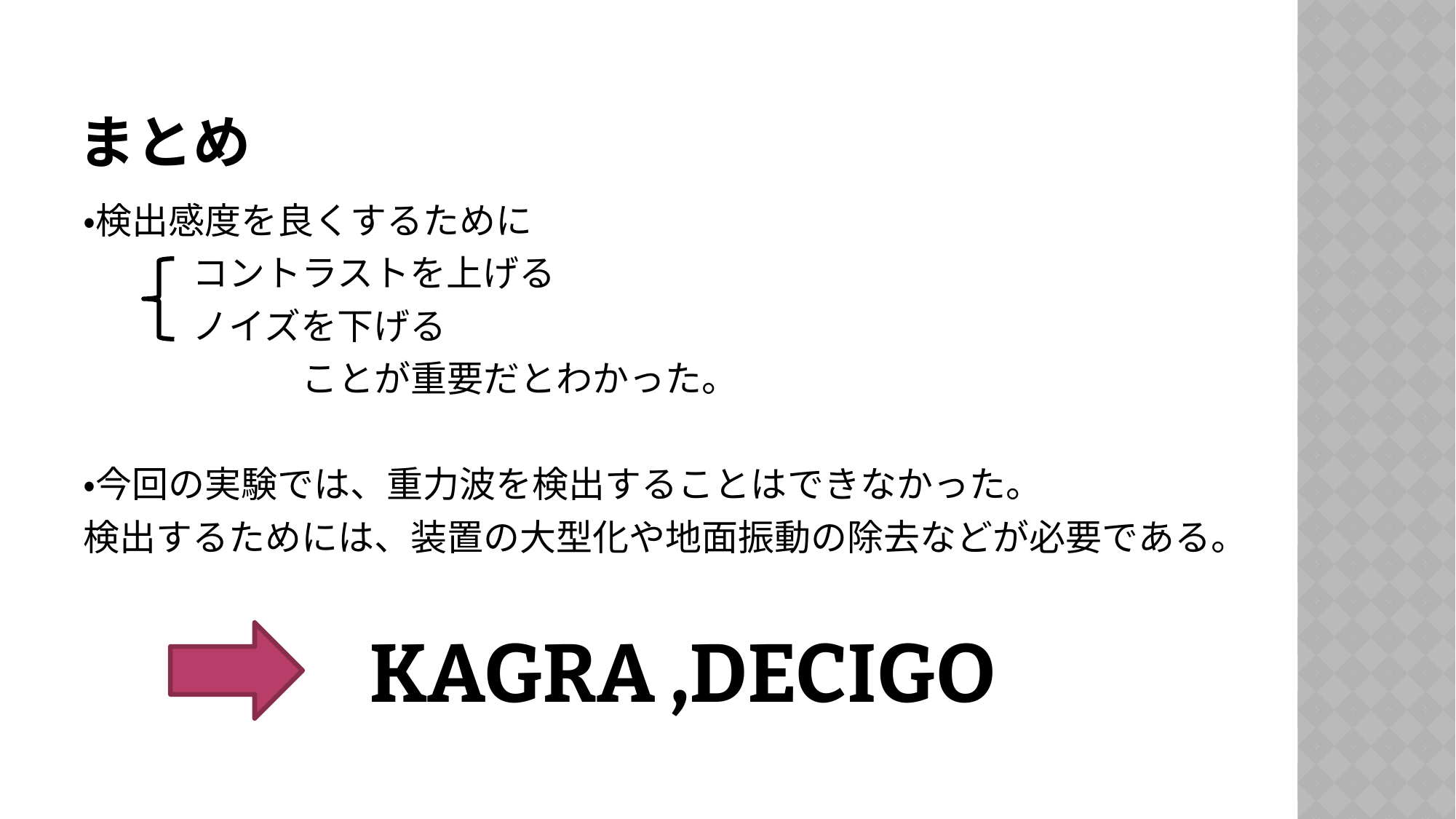

# まとめ
・検出感度を良くするために
　　　コントラストを上げる
　　　ノイズを下げる
　　　　　　ことが重要だとわかった。

・今回の実験では、重力波を検出することはできなかった。
検出するためには、装置の大型化や地面振動の除去などが必要である。

　　　　　　　KAGRA ,DECIGO